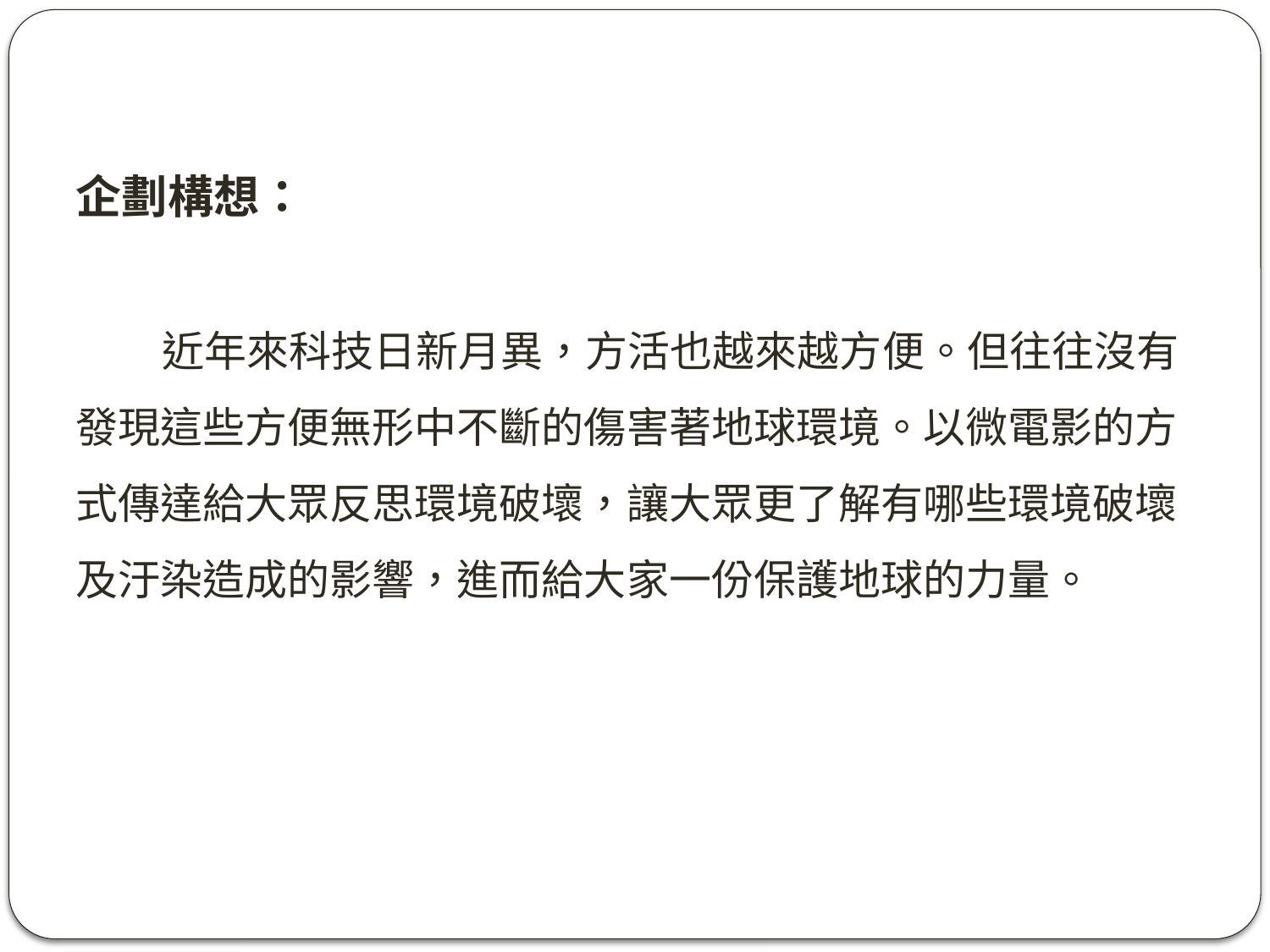

企劃構想：

        近年來科技日新月異，方活也越來越方便。但往往沒有發現這些方便無形中不斷的傷害著地球環境。以微電影的方式傳達給大眾反思環境破壞，讓大眾更了解有哪些環境破壞及汙染造成的影響，進而給大家一份保護地球的力量。